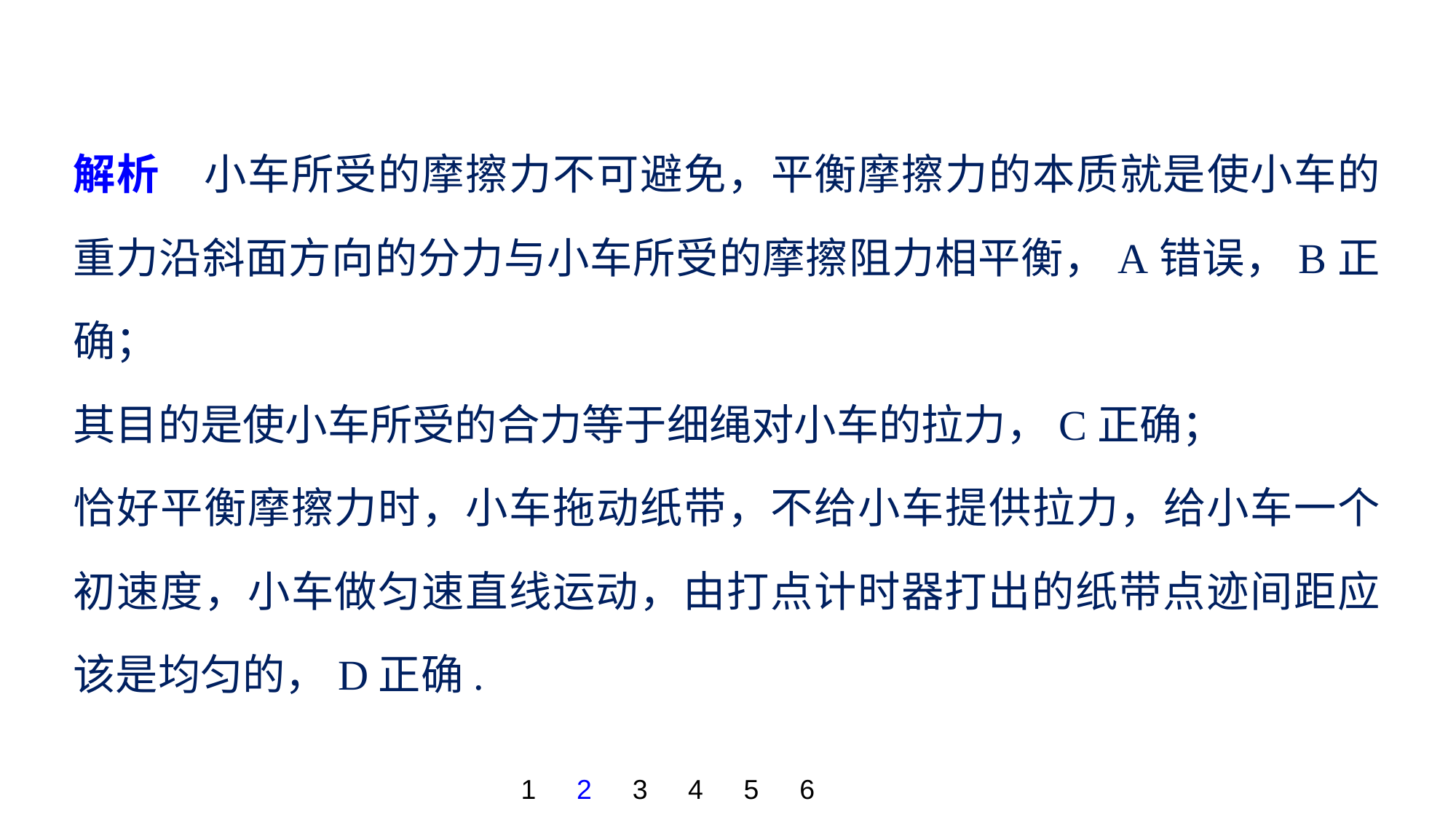

解析　小车所受的摩擦力不可避免，平衡摩擦力的本质就是使小车的重力沿斜面方向的分力与小车所受的摩擦阻力相平衡，A错误，B正确；
其目的是使小车所受的合力等于细绳对小车的拉力，C正确；
恰好平衡摩擦力时，小车拖动纸带，不给小车提供拉力，给小车一个初速度，小车做匀速直线运动，由打点计时器打出的纸带点迹间距应该是均匀的，D正确.
1
2
3
4
5
6